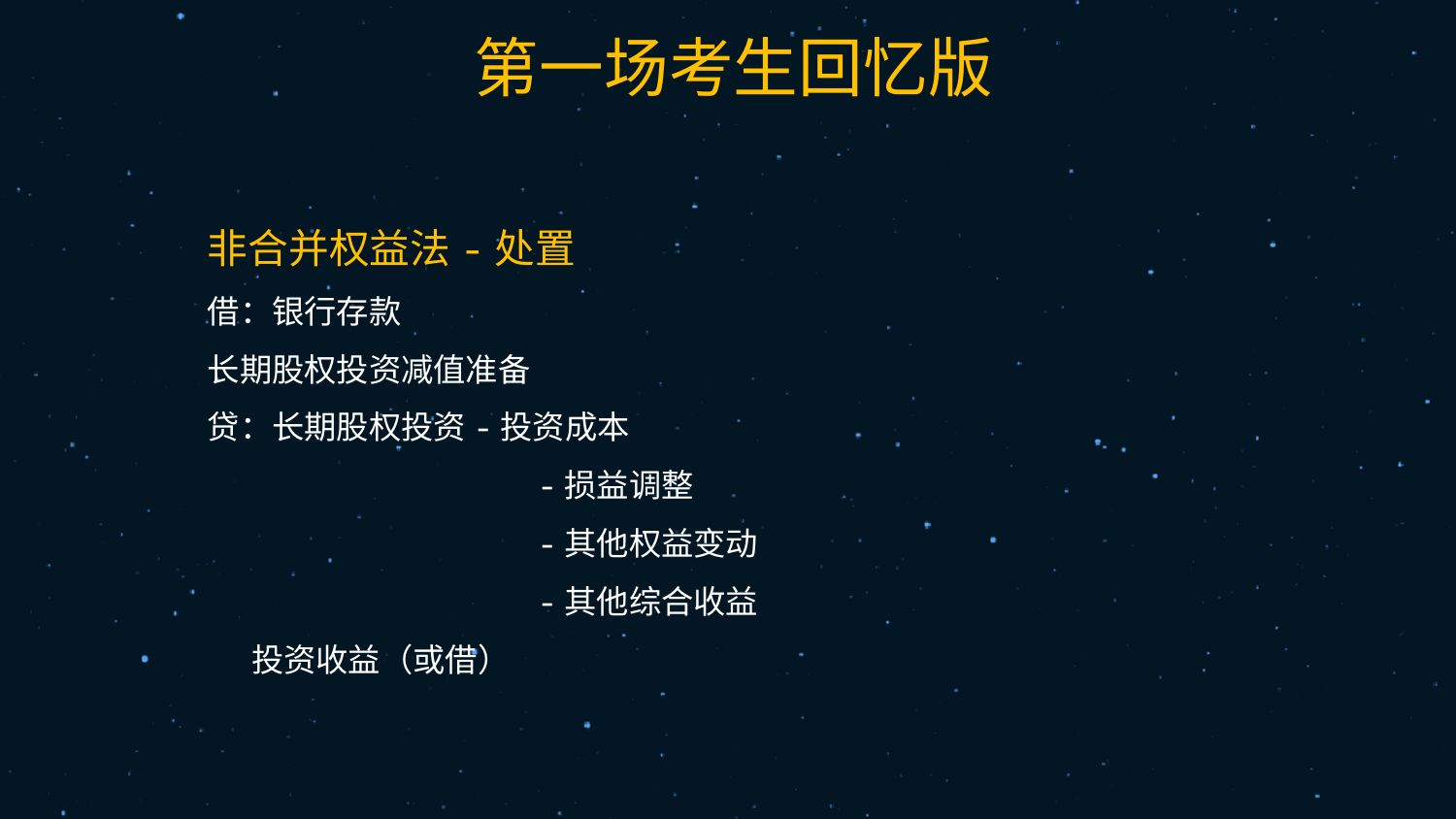

26
非合并权益法-处置
借：银行存款
长期股权投资减值准备
贷：长期股权投资-投资成本
                 -损益调整
                 -其他权益变动
                 -其他综合收益
     投资收益（或借）